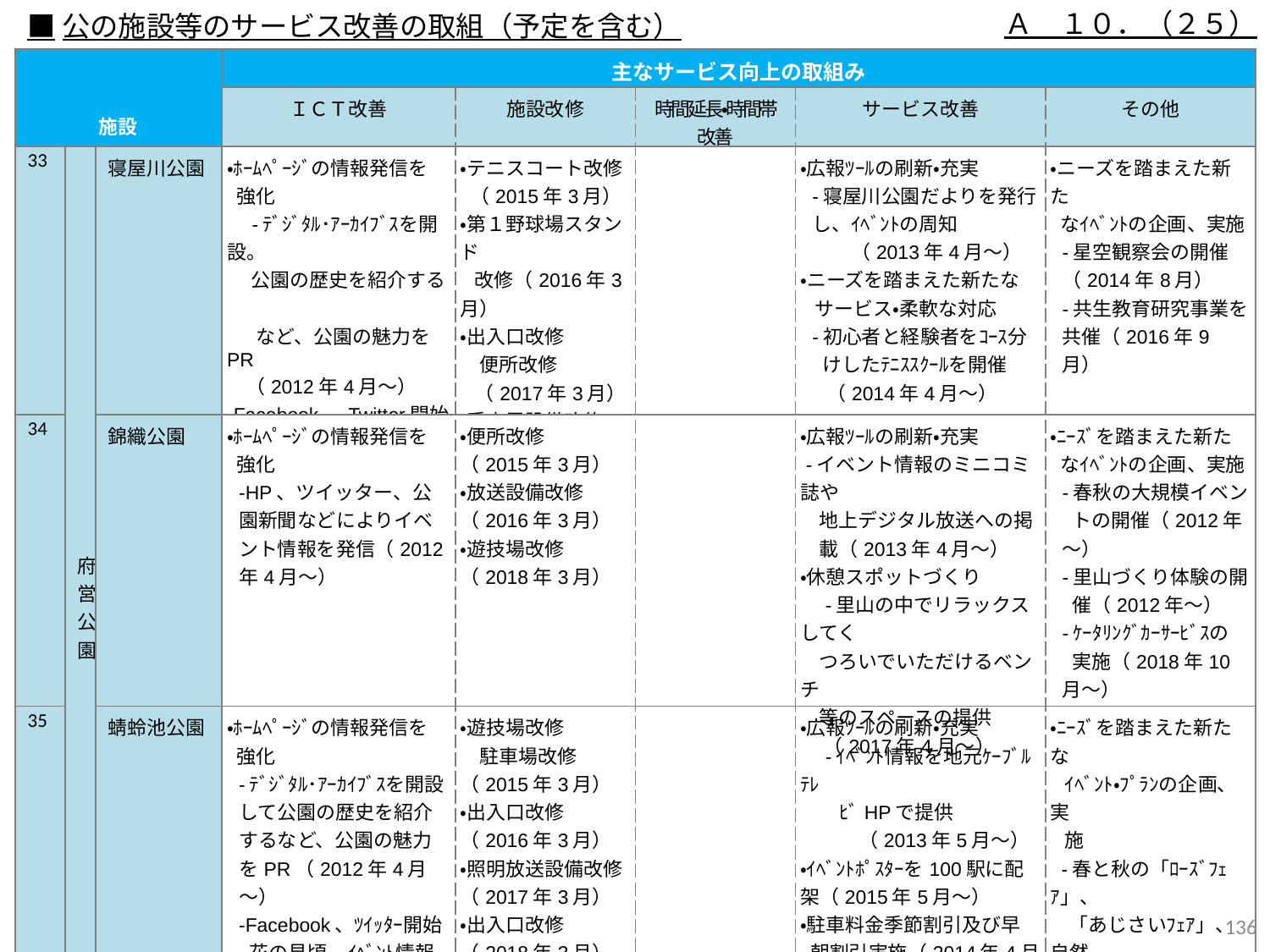

Ａ　１０．（２５）
■公の施設等のサービス改善の取組（予定を含む）
| 施設 |  |  | 主なサービス向上の取組み |  |  |  |  |
| --- | --- | --- | --- | --- | --- | --- | --- |
|  |  |  | ＩＣＴ改善 | 施設改修 | 時間延長・時間帯改善 | サービス改善 | その他 |
| 33 | 府営公園 | 寝屋川公園 | ・ﾎｰﾑﾍﾟｰｼﾞの情報発信を 強化 　-ﾃﾞｼﾞﾀﾙ･ｱｰｶｲﾌﾞｽを開設。 　 公園の歴史を紹介する　 　など、公園の魅力をPR （2012年4月～） -Facebook、Twitter開始 （2014年8月～） | ・テニスコート改修 （2015年3月） ・第１野球場スタンド 改修（2016年3月） ・出入口改修 　便所改修 （2017年3月） ・受変電設備改修 （2018年3月） |  | ・広報ﾂｰﾙの刷新・充実 -寝屋川公園だよりを発行し、ｲﾍﾞﾝﾄの周知 　　（2013年4月～） ・ニーズを踏まえた新たな サービス・柔軟な対応 -初心者と経験者をｺｰｽ分 けしたﾃﾆｽｽｸｰﾙを開催 （2014年4月～） | ・ニーズを踏まえた新た なｲﾍﾞﾝﾄの企画、実施 -星空観察会の開催（2014年8月） -共生教育研究事業を共催（2016年9月） |
| 34 |  | 錦織公園 | ・ﾎｰﾑﾍﾟｰｼﾞの情報発信を 強化 -HP、ツイッター、公園新聞などによりイベント情報を発信（2012年4月～） | ・便所改修 （2015年3月） ・放送設備改修 （2016年3月） ・遊技場改修 （2018年3月） |  | ・広報ﾂｰﾙの刷新・充実 -イベント情報のミニコミ誌や 地上デジタル放送への掲 載（2013年4月～） ・休憩スポットづくり 　-里山の中でリラックスしてく つろいでいただけるベンチ 等のスペースの提供 （2017年4月～） | ・ﾆｰｽﾞを踏まえた新た なｲﾍﾞﾝﾄの企画、実施 -春秋の大規模イベン トの開催（2012年～） -里山づくり体験の開 催（2012年～） -ｹｰﾀﾘﾝｸﾞｶｰｻｰﾋﾞｽの 実施（2018年10月～） |
| 35 |  | 蜻蛉池公園 | ・ﾎｰﾑﾍﾟｰｼﾞの情報発信を 強化 -ﾃﾞｼﾞﾀﾙ･ｱｰｶｲﾌﾞｽを開設して公園の歴史を紹介するなど、公園の魅力をPR（2012年4月～） -Facebook、ﾂｲｯﾀｰ開始 -花の見頃、ｲﾍﾞﾝﾄ情報掲載 | ・遊技場改修 　駐車場改修 （2015年3月） ・出入口改修 （2016年3月） ・照明放送設備改修 （2017年3月） ・出入口改修 （2018年3月） |  | ・広報ﾂｰﾙの刷新・充実 　-ｲﾍﾞﾝﾄ情報を地元ｹｰﾌﾞﾙﾃﾚ 　　ﾋﾞHPで提供 　　　（2013年5月～） ・ｲﾍﾞﾝﾄﾎﾟｽﾀｰを100駅に配架（2015年5月～） ・駐車料金季節割引及び早 朝割引実施（2014年4月～） | ・ﾆｰｽﾞを踏まえた新たな ｲﾍﾞﾝﾄ・ﾌﾟﾗﾝの企画、実 施 -春と秋の「ﾛｰｽﾞﾌｪｱ」、 「あじさいﾌｪｱ」、自然 観察会、ﾉﾙﾃﾞｨｯｸｳｫｰ ｷﾝｸﾞ （2013年5月～） ・有料BBQエリアの運営（2018年11月～） |
136